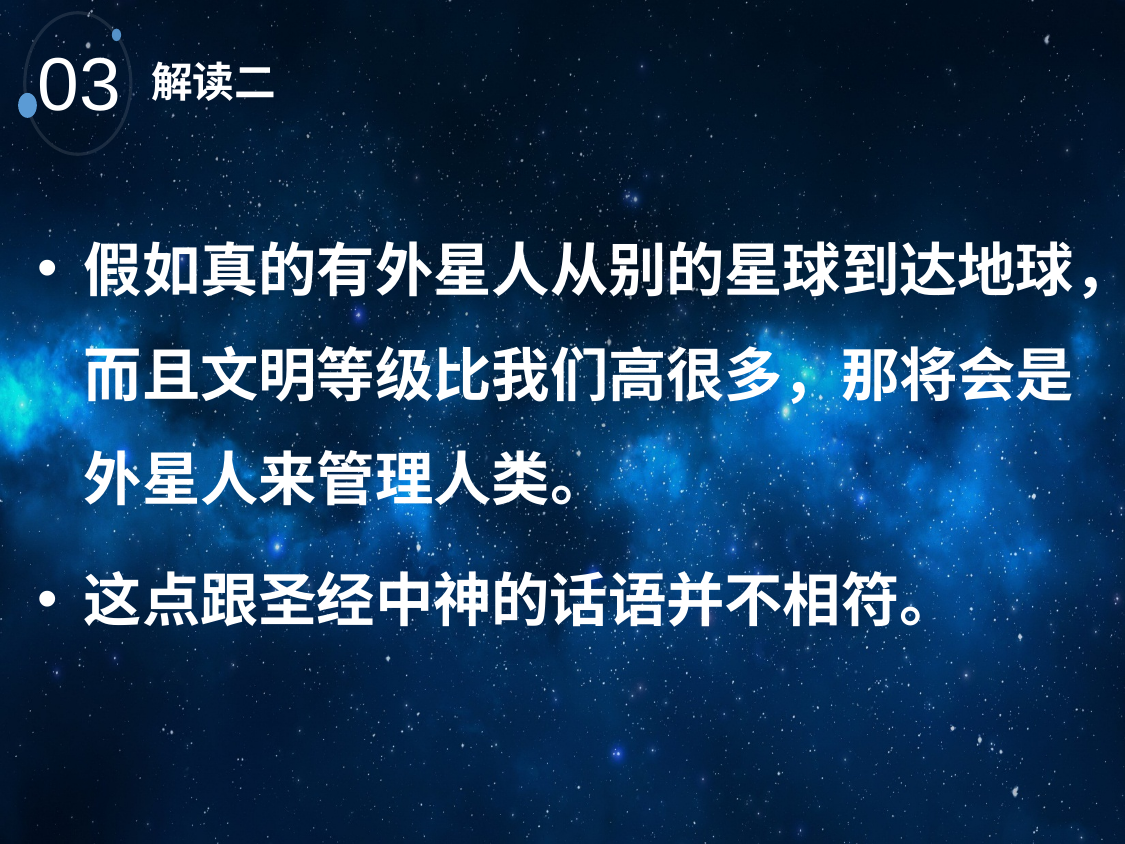

03
解读二
假如真的有外星人从别的星球到达地球，而且文明等级比我们高很多，那将会是外星人来管理人类。
这点跟圣经中神的话语并不相符。